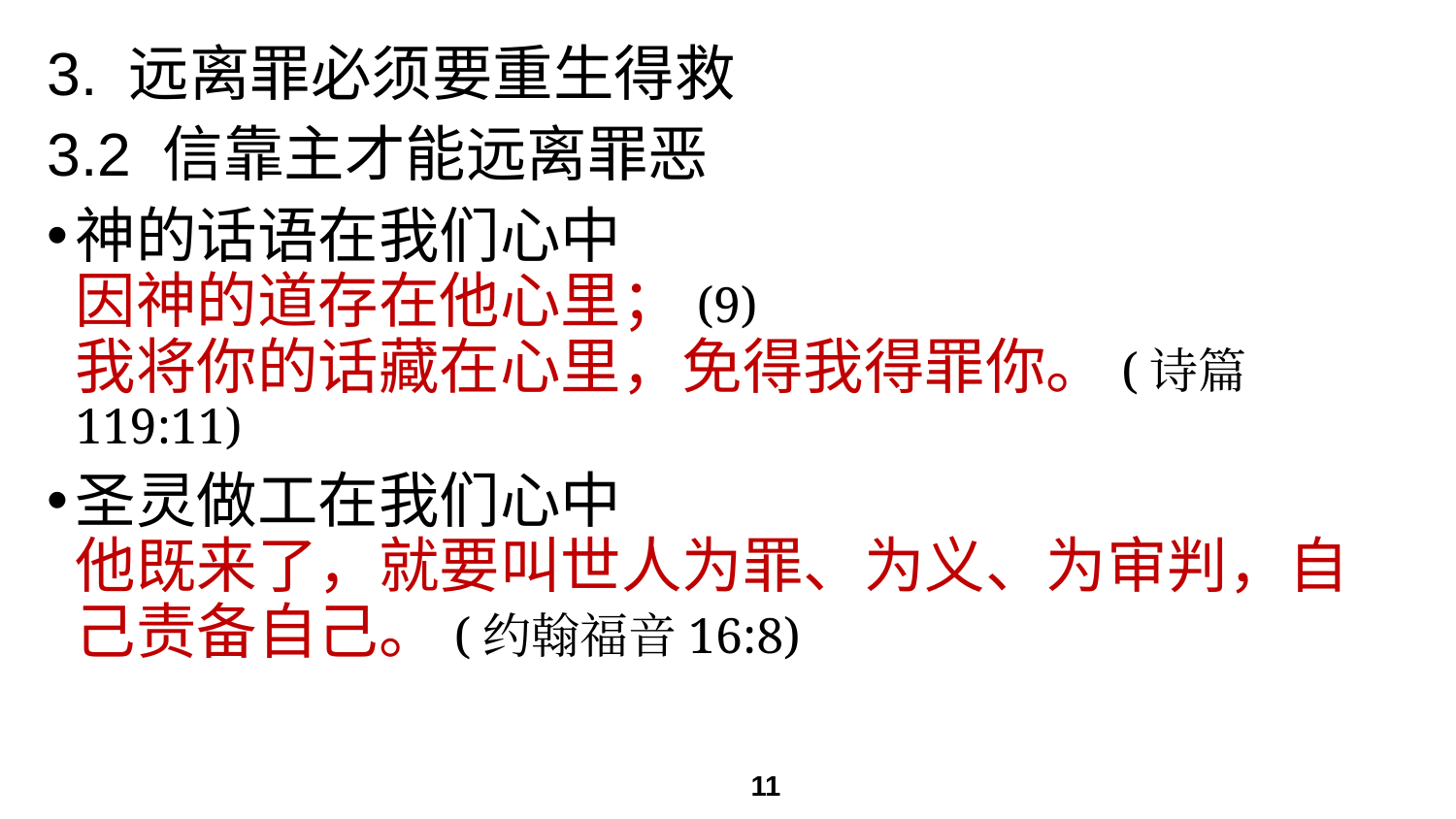

# 3. 远离罪必须要重生得救
3.2 信靠主才能远离罪恶
神的话语在我们心中
因神的道存在他心里；(9)
我将你的话藏在心里，免得我得罪你。(诗篇119:11)
圣灵做工在我们心中
他既来了，就要叫世人为罪、为义、为审判，自己责备自己。(约翰福音16:8)

11